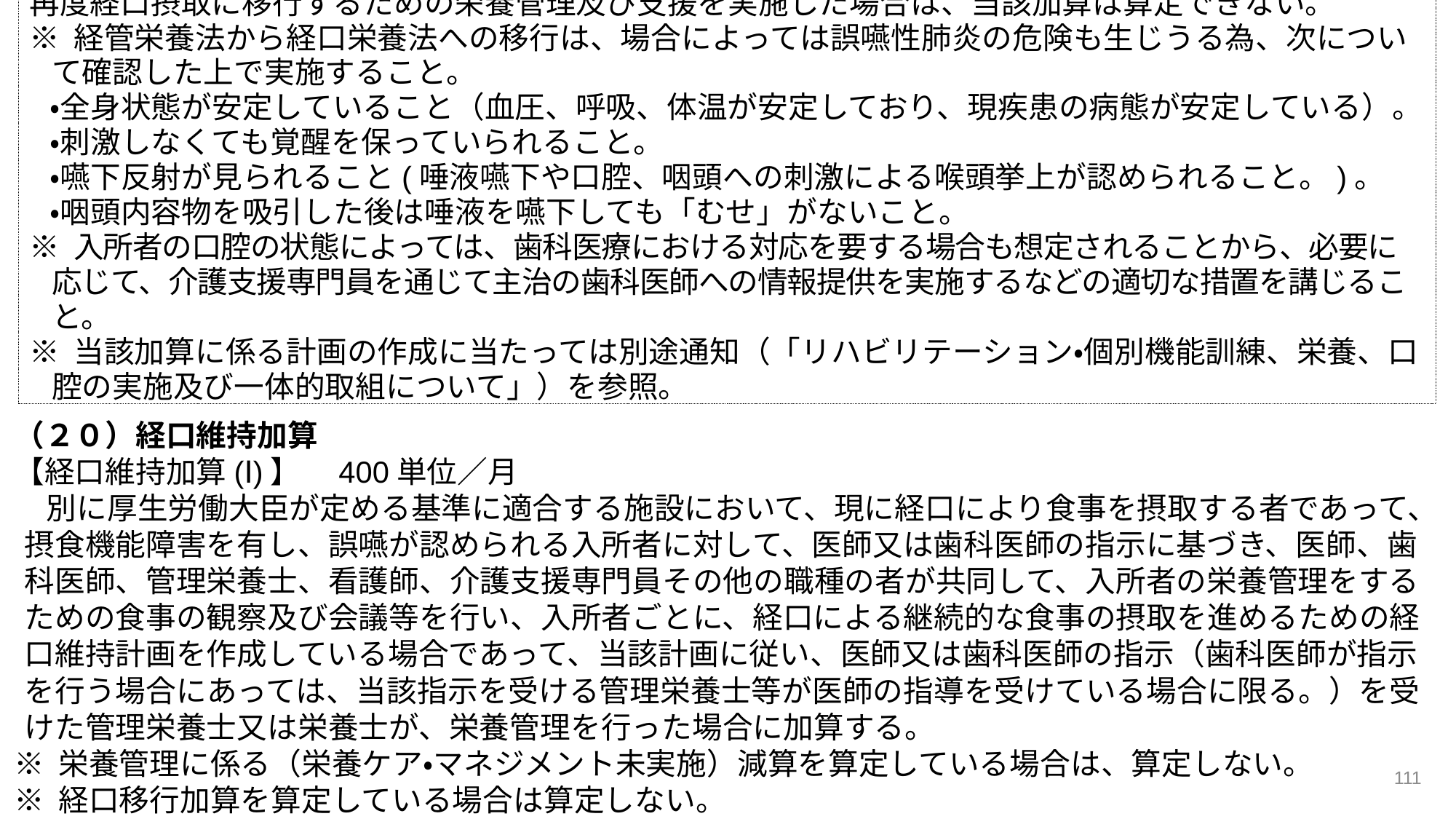

再度経口摂取に移行するための栄養管理及び支援を実施した場合は、当該加算は算定できない。
※ 経管栄養法から経口栄養法への移行は、場合によっては誤嚥性肺炎の危険も生じうる為、次について確認した上で実施すること。
・全身状態が安定していること（血圧、呼吸、体温が安定しており、現疾患の病態が安定している）。
・刺激しなくても覚醒を保っていられること。
・嚥下反射が見られること(唾液嚥下や口腔、咽頭への刺激による喉頭挙上が認められること。)。
・咽頭内容物を吸引した後は唾液を嚥下しても「むせ」がないこと。
※ 入所者の口腔の状態によっては、歯科医療における対応を要する場合も想定されることから、必要に応じて、介護支援専門員を通じて主治の歯科医師への情報提供を実施するなどの適切な措置を講じること。
※ 当該加算に係る計画の作成に当たっては別途通知（「リハビリテーション・個別機能訓練、栄養、口腔の実施及び一体的取組について」）を参照。
（２０）経口維持加算
【経口維持加算(Ⅰ)】　400単位／月
別に厚生労働大臣が定める基準に適合する施設において、現に経口により食事を摂取する者であって、摂食機能障害を有し、誤嚥が認められる入所者に対して、医師又は歯科医師の指示に基づき、医師、歯科医師、管理栄養士、看護師、介護支援専門員その他の職種の者が共同して、入所者の栄養管理をするための食事の観察及び会議等を行い、入所者ごとに、経口による継続的な食事の摂取を進めるための経口維持計画を作成している場合であって、当該計画に従い、医師又は歯科医師の指示（歯科医師が指示を行う場合にあっては、当該指示を受ける管理栄養士等が医師の指導を受けている場合に限る。）を受けた管理栄養士又は栄養士が、栄養管理を行った場合に加算する。
※ 栄養管理に係る（栄養ケア・マネジメント未実施）減算を算定している場合は、算定しない。
※ 経口移行加算を算定している場合は算定しない。
111